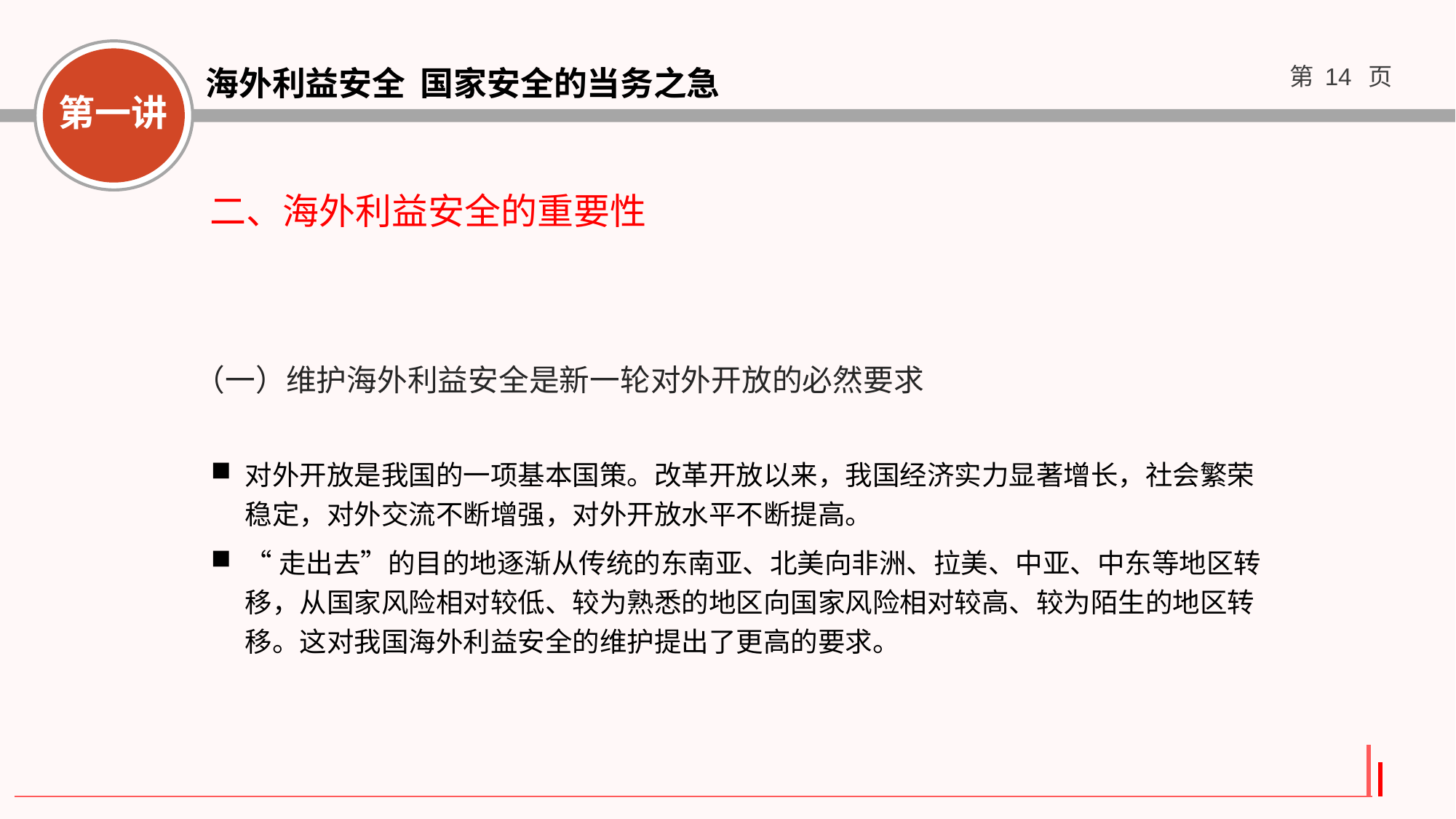

二、海外利益安全的重要性
（一）维护海外利益安全是新一轮对外开放的必然要求
对外开放是我国的一项基本国策。改革开放以来，我国经济实力显著增长，社会繁荣稳定，对外交流不断增强，对外开放水平不断提高。
“走出去”的目的地逐渐从传统的东南亚、北美向非洲、拉美、中亚、中东等地区转移，从国家风险相对较低、较为熟悉的地区向国家风险相对较高、较为陌生的地区转移。这对我国海外利益安全的维护提出了更高的要求。